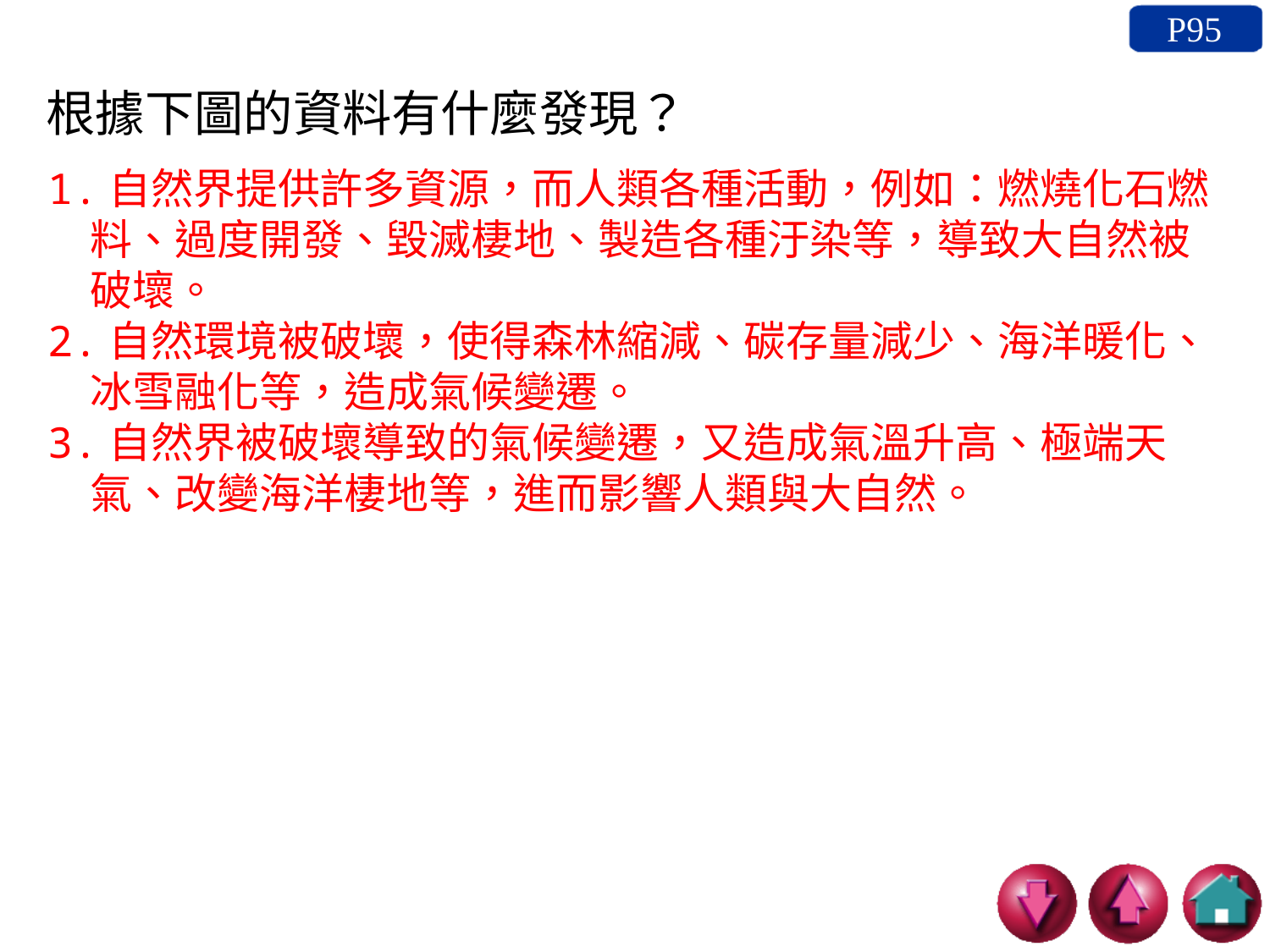

P95
根據下圖的資料有什麼發現？
1.自然界提供許多資源，而人類各種活動，例如：燃燒化石燃料、過度開發、毀滅棲地、製造各種汙染等，導致大自然被破壞。
2.自然環境被破壞，使得森林縮減、碳存量減少、海洋暖化、冰雪融化等，造成氣候變遷。
3.自然界被破壞導致的氣候變遷，又造成氣溫升高、極端天氣、改變海洋棲地等，進而影響人類與大自然。